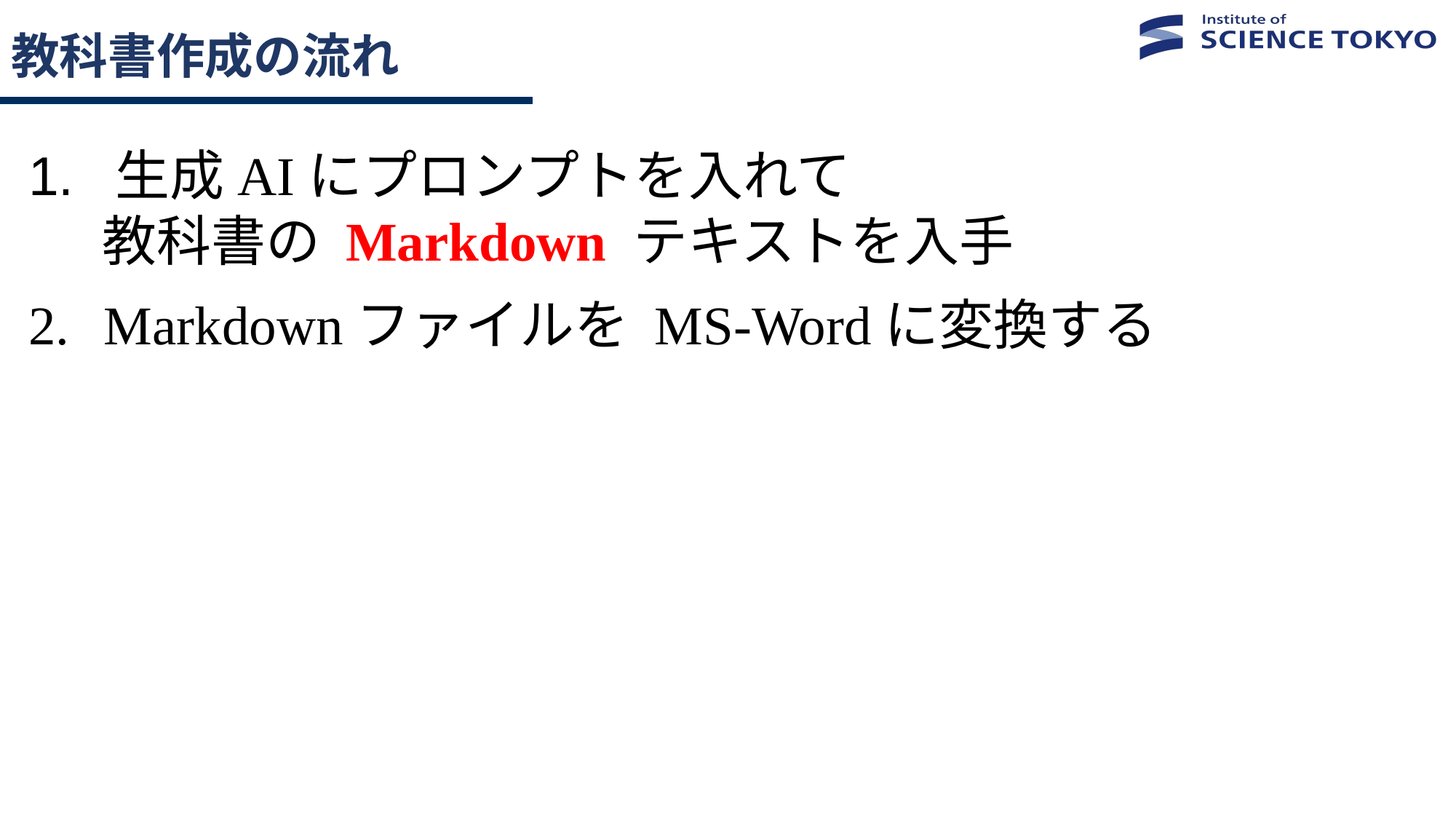

# 教科書作成の流れ
 生成AIにプロンプトを入れて
 教科書の Markdown テキストを入手
 Markdownファイルを MS-Wordに変換する